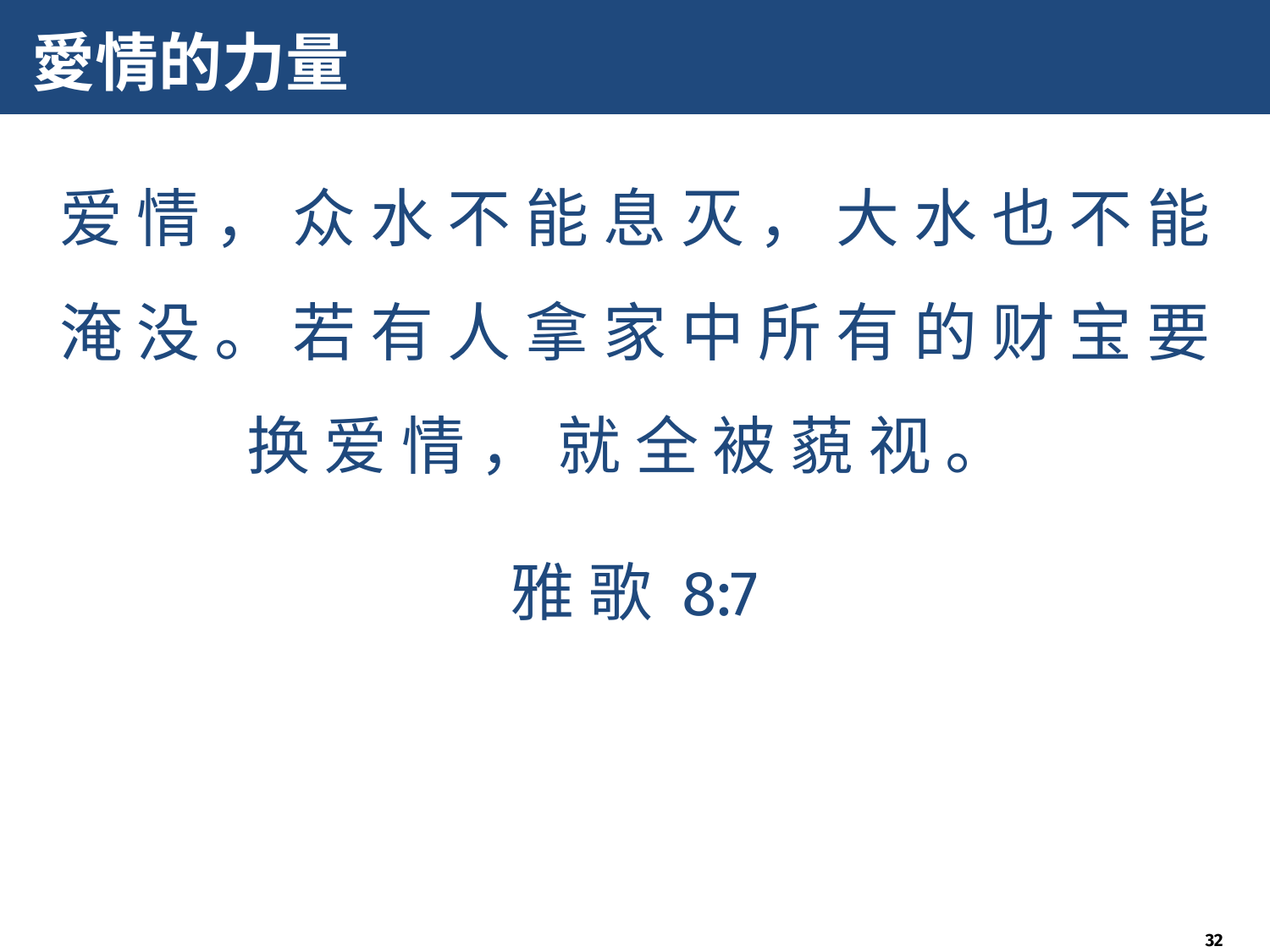

# 愛情的力量
爱 情 ， 众 水 不 能 息 灭 ， 大 水 也 不 能 淹 没 。 若 有 人 拿 家 中 所 有 的 财 宝 要 换 爱 情 ， 就 全 被 藐 视 。
雅 歌 8:7